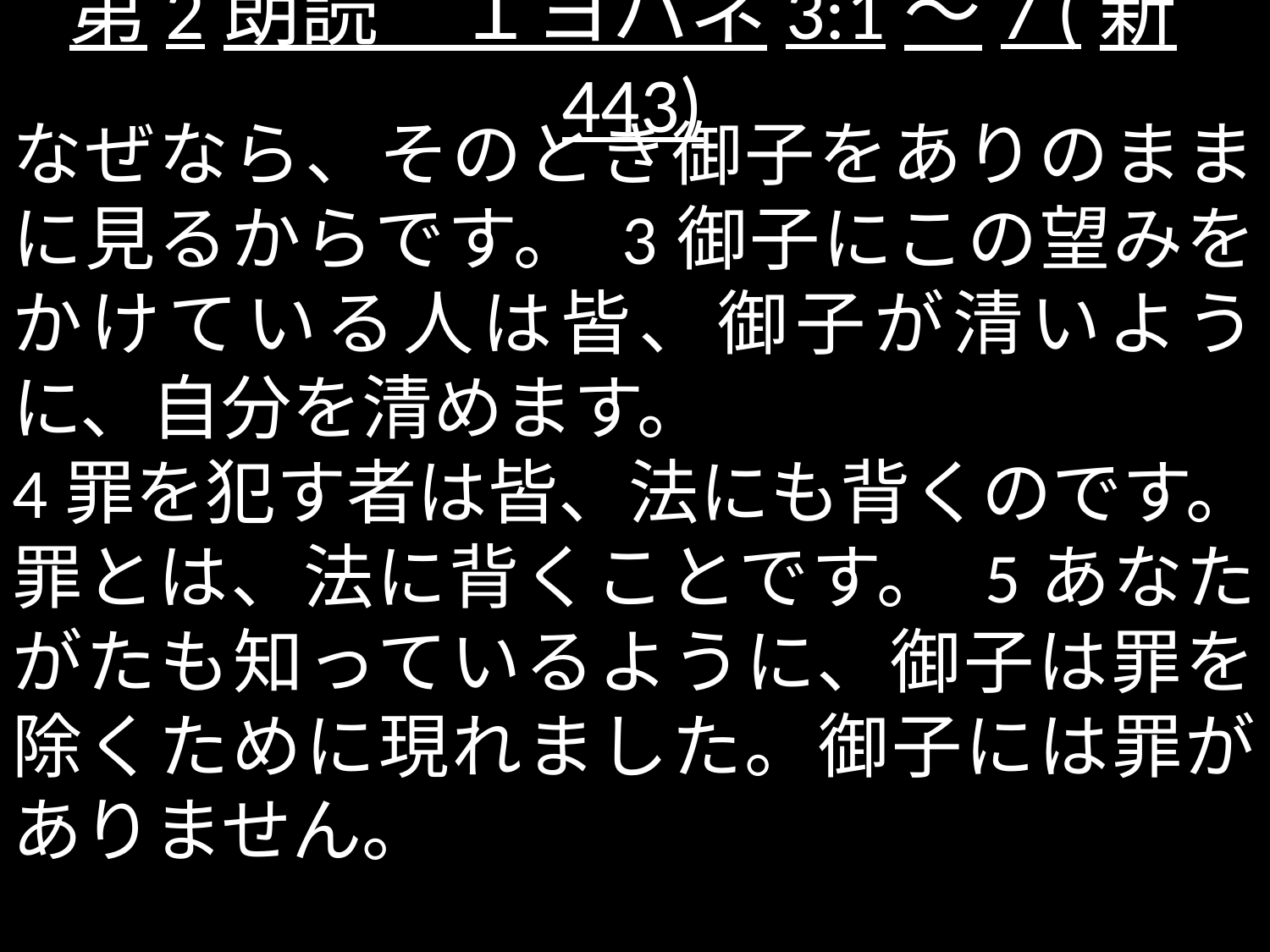

# 第2朗読　１ヨハネ3:1〜7 (新443)
なぜなら、そのとき御子をありのままに見るからです。 3御子にこの望みをかけている人は皆、御子が清いように、自分を清めます。
4罪を犯す者は皆、法にも背くのです。罪とは、法に背くことです。 5あなたがたも知っているように、御子は罪を除くために現れました。御子には罪がありません。